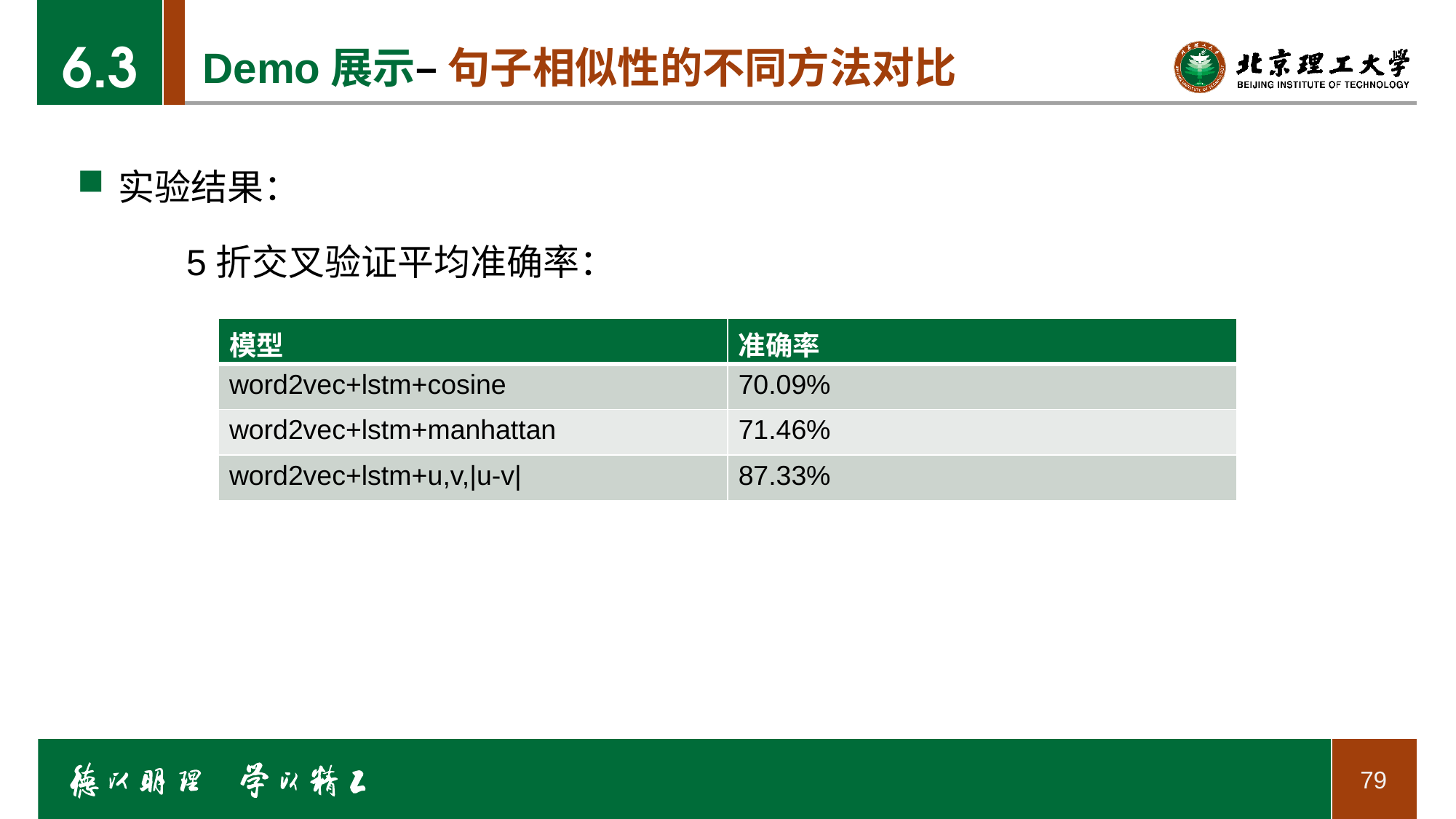

6.3
# Demo展示– 句子相似性的不同方法对比
实验结果：
	5折交叉验证平均准确率：

| 模型 | 准确率 |
| --- | --- |
| word2vec+lstm+cosine | 70.09% |
| word2vec+lstm+manhattan | 71.46% |
| word2vec+lstm+u,v,|u-v| | 87.33% |